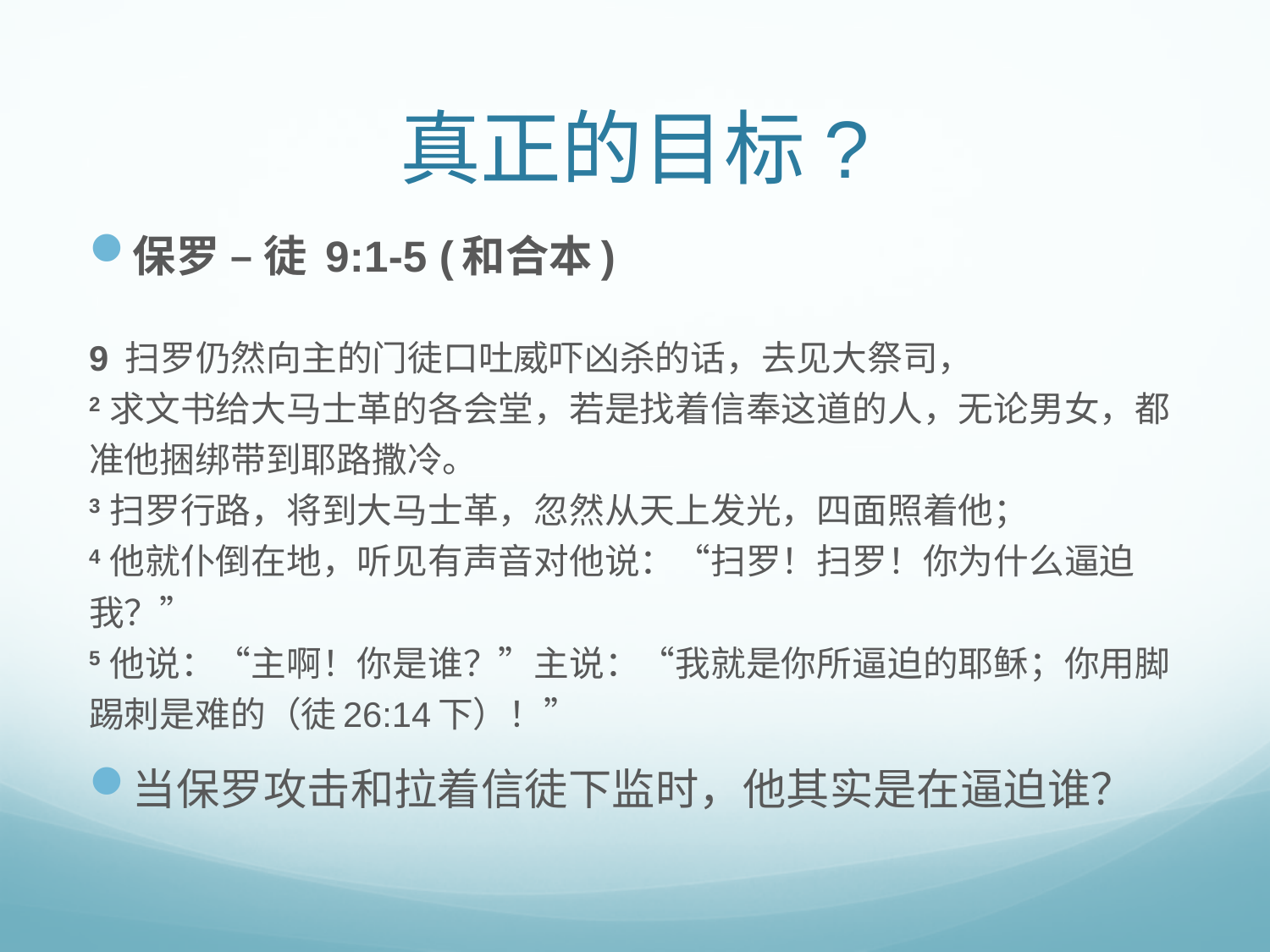

# 真正的目标?
保罗 – 徒 9:1-5 (和合本)

9 扫罗仍然向主的门徒口吐威吓凶杀的话，去见大祭司，
2 求文书给大马士革的各会堂，若是找着信奉这道的人，无论男女，都准他捆绑带到耶路撒冷。
3 扫罗行路，将到大马士革，忽然从天上发光，四面照着他；
4 他就仆倒在地，听见有声音对他说：“扫罗！扫罗！你为什么逼迫我？”
5 他说：“主啊！你是谁？”主说：“我就是你所逼迫的耶稣；你用脚踢刺是难的（徒26:14下）！”
当保罗攻击和拉着信徒下监时，他其实是在逼迫谁？